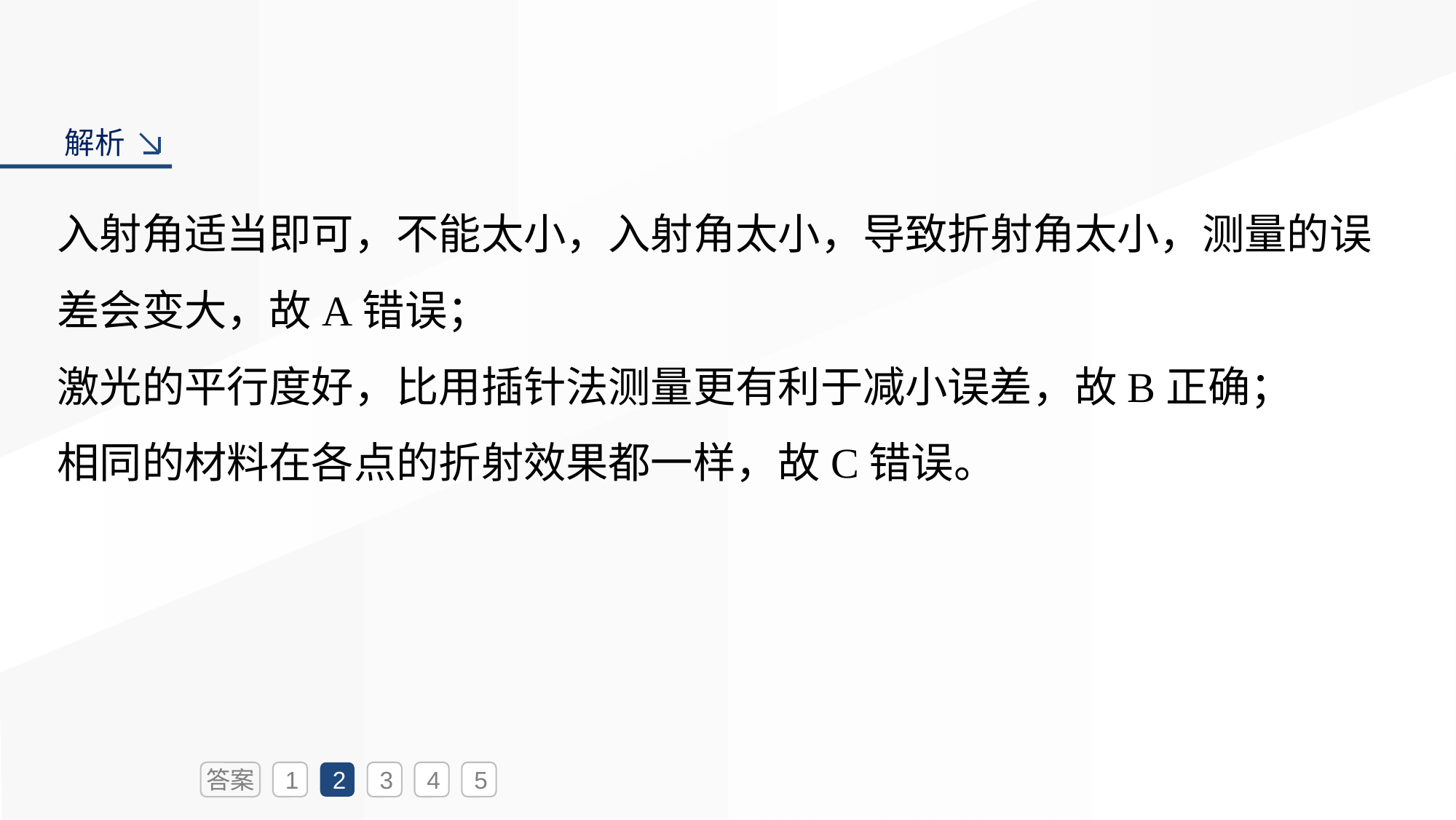

解析

入射角适当即可，不能太小，入射角太小，导致折射角太小，测量的误差会变大，故A错误；
激光的平行度好，比用插针法测量更有利于减小误差，故B正确；
相同的材料在各点的折射效果都一样，故C错误。
答案
1
2
3
4
5